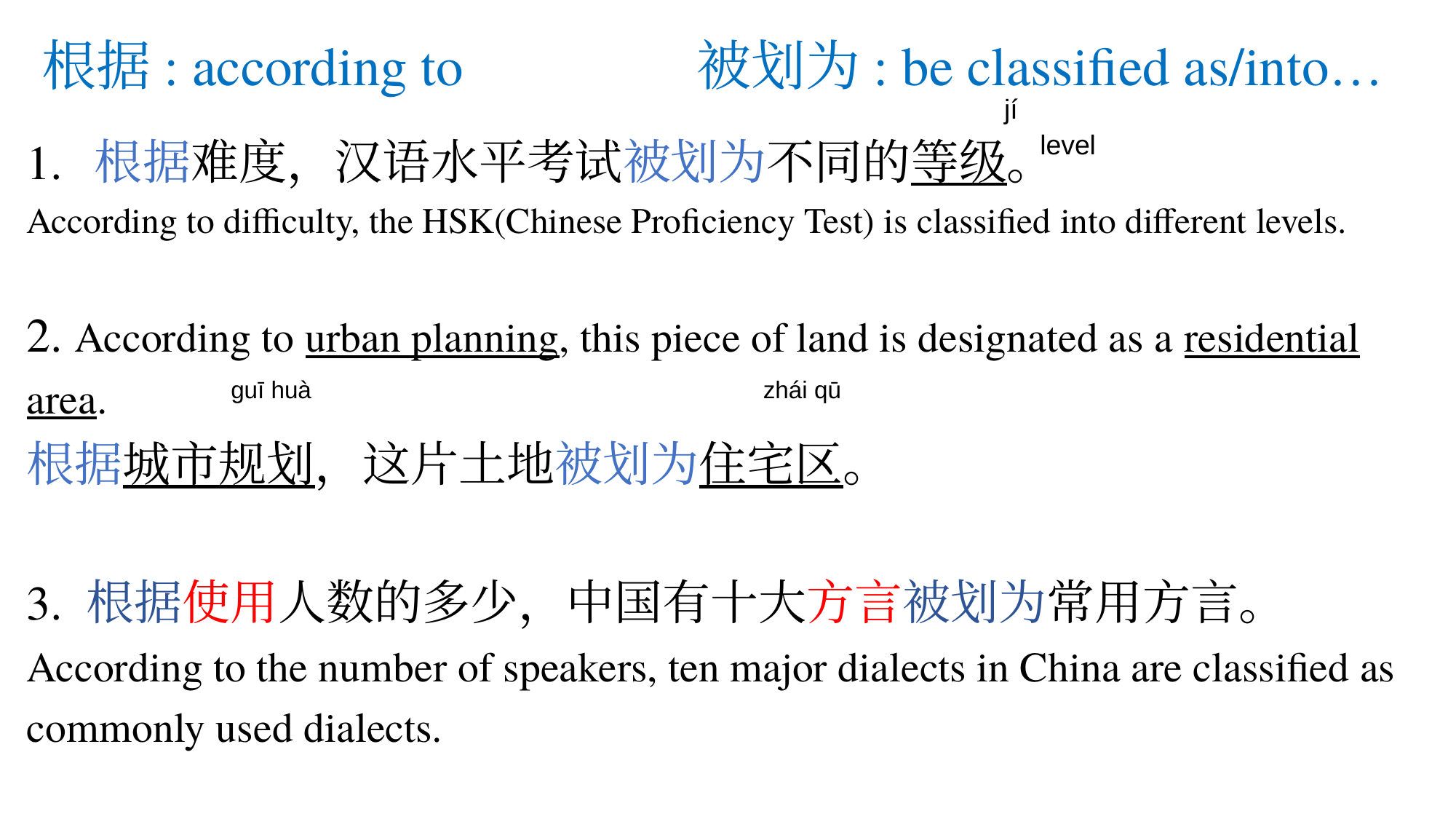

# 根据: according to 			被划为: be classified as/into…
jí
根据难度，汉语水平考试被划为不同的等级。
According to difficulty, the HSK(Chinese Proficiency Test) is classified into different levels.

2. According to urban planning, this piece of land is designated as a residential area.
根据城市规划，这片土地被划为住宅区。

3. 根据使用人数的多少，中国有十大方言被划为常用方言。
According to the number of speakers, ten major dialects in China are classified as commonly used dialects.
level
zhái qū
guī huà